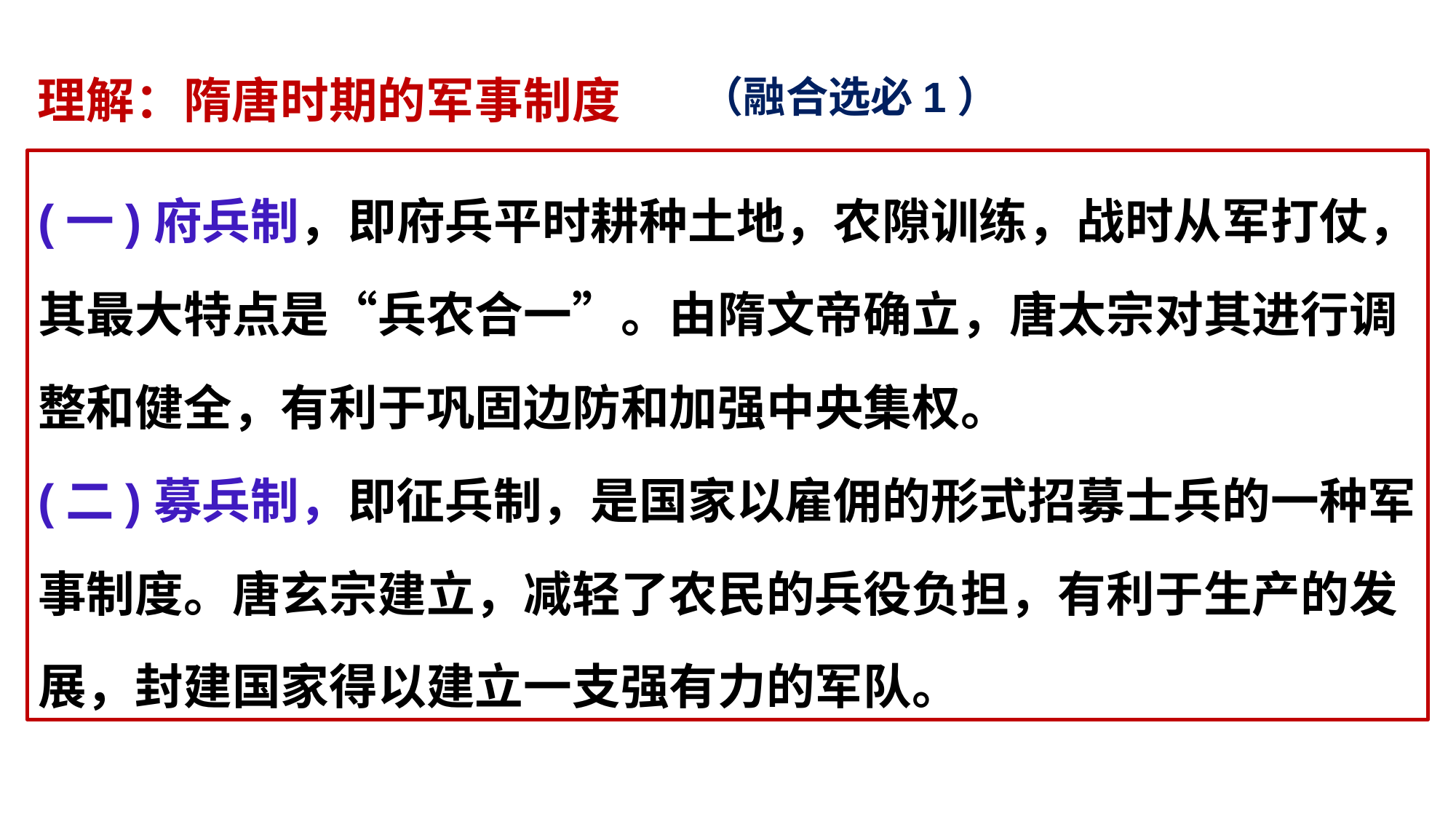

理解：隋唐时期的军事制度
（融合选必1）
(一)府兵制，即府兵平时耕种土地，农隙训练，战时从军打仗，其最大特点是“兵农合一”。由隋文帝确立，唐太宗对其进行调整和健全，有利于巩固边防和加强中央集权。
(二)募兵制，即征兵制，是国家以雇佣的形式招募士兵的一种军事制度。唐玄宗建立，减轻了农民的兵役负担，有利于生产的发展，封建国家得以建立一支强有力的军队。